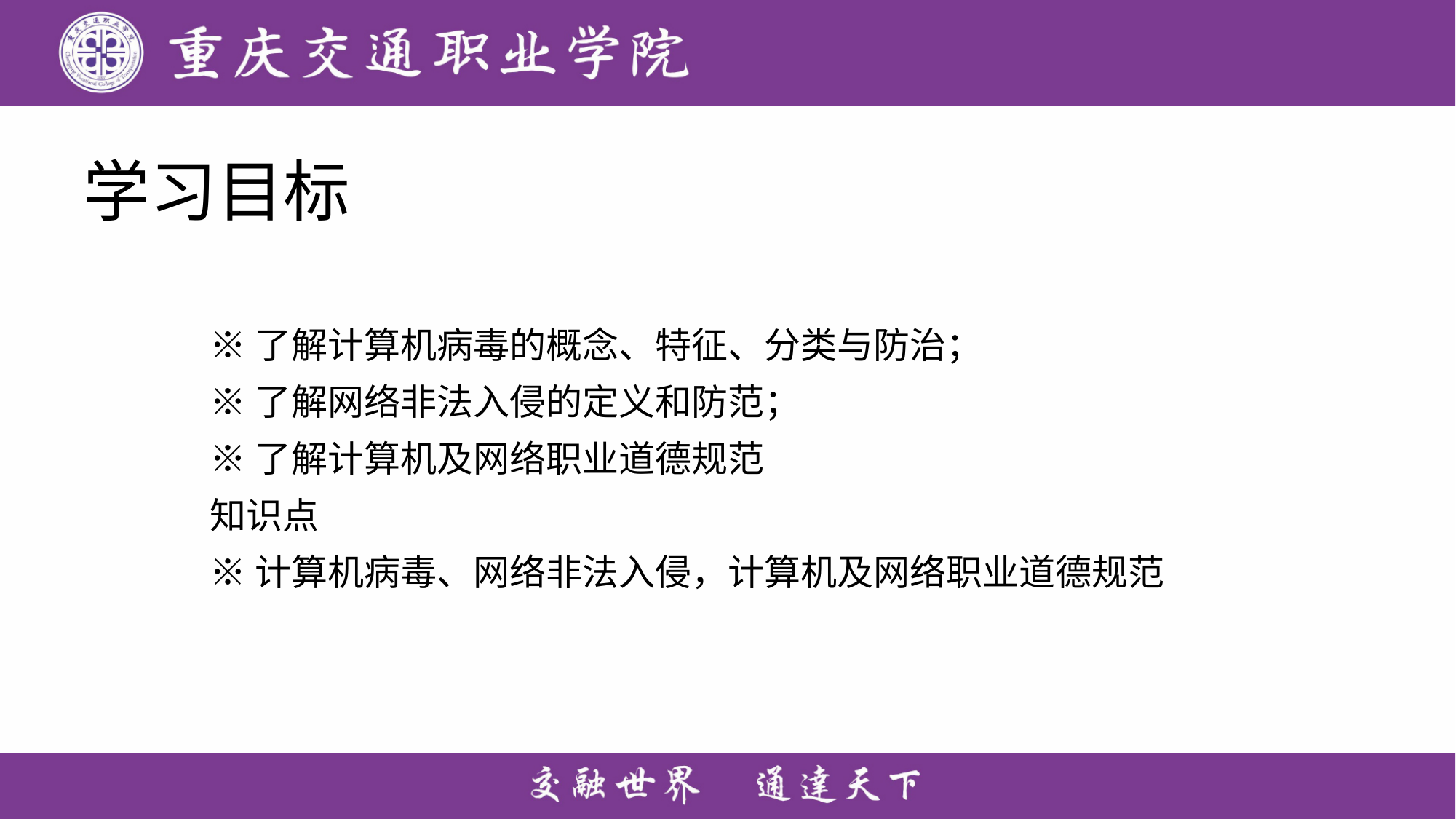

# 学习目标
※了解计算机病毒的概念、特征、分类与防治；
※了解网络非法入侵的定义和防范；
※了解计算机及网络职业道德规范
知识点
※计算机病毒、网络非法入侵，计算机及网络职业道德规范